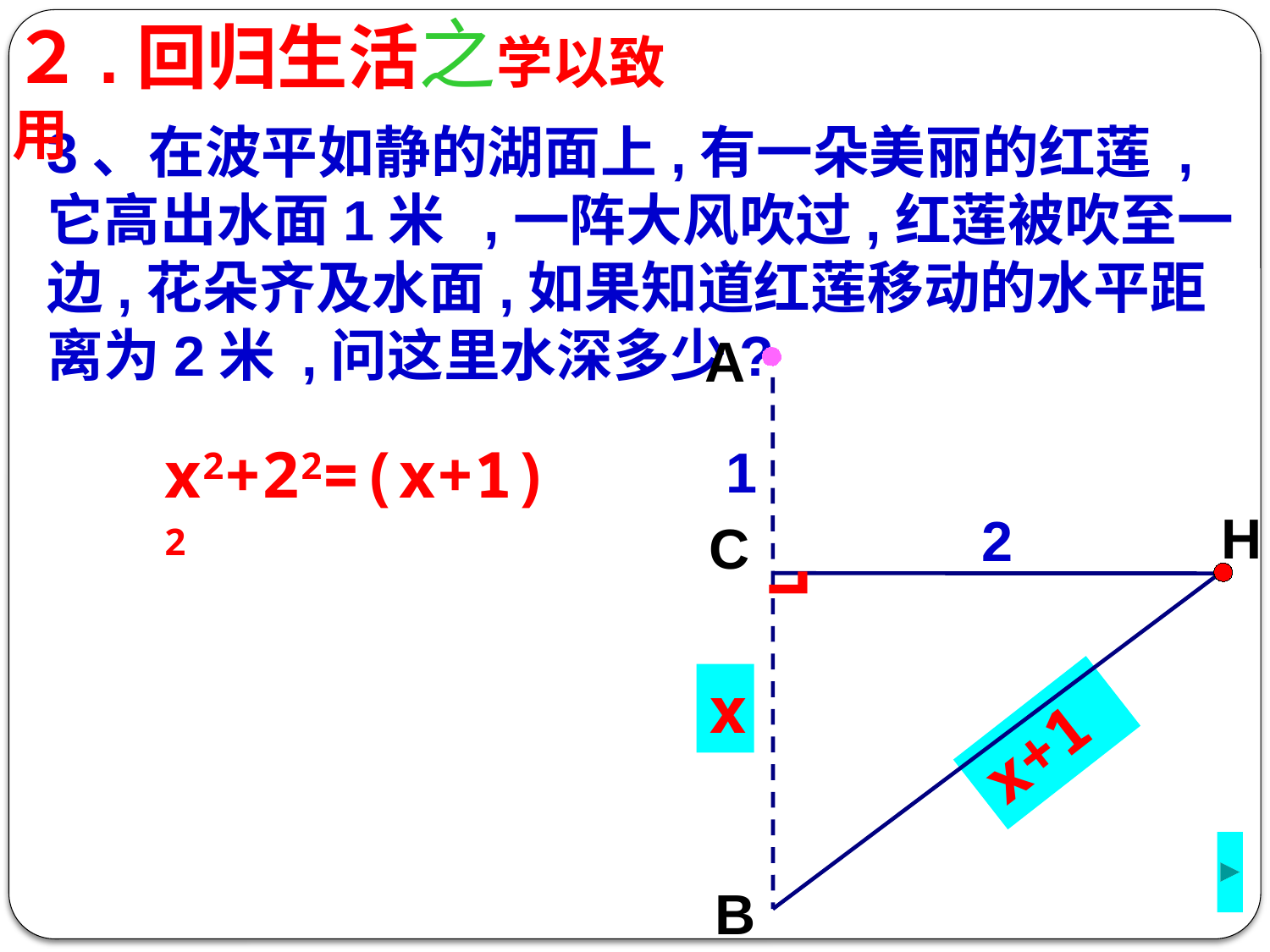

２.回归生活之学以致用

3、在波平如静的湖面上,有一朵美丽的红莲 ,它高出水面1米  ,一阵大风吹过,红莲被吹至一边,花朵齐及水面,如果知道红莲移动的水平距离为2米 ,问这里水深多少?
A

x2+22=(x+1)2
1
2
H
C

┓

x
?
x+1

B